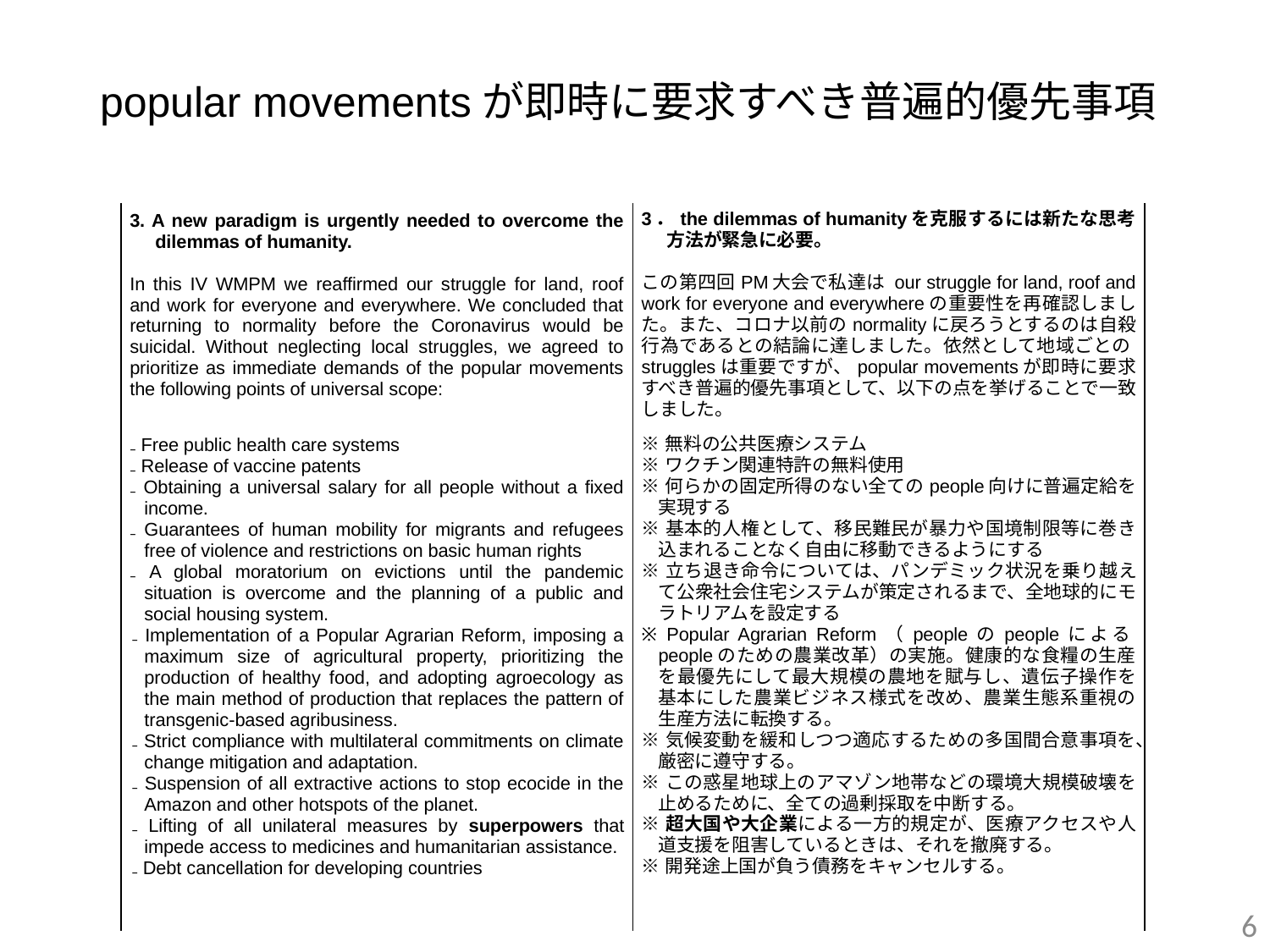

# popular movementsが即時に要求すべき普遍的優先事項
| 3. A new paradigm is urgently needed to overcome the dilemmas of humanity.   In this IV WMPM we reaffirmed our struggle for land, roof and work for everyone and everywhere. We concluded that returning to normality before the Coronavirus would be suicidal. Without neglecting local struggles, we agreed to prioritize as immediate demands of the popular movements the following points of universal scope: | 3．the dilemmas of humanityを克服するには新たな思考方法が緊急に必要。   この第四回PM大会で私達は our struggle for land, roof and work for everyone and everywhereの重要性を再確認しました。また、コロナ以前のnormalityに戻ろうとするのは自殺行為であるとの結論に達しました。依然として地域ごとのstrugglesは重要ですが、popular movementsが即時に要求すべき普遍的優先事項として、以下の点を挙げることで一致しました。 |
| --- | --- |
| ₋ Free public health care systems ₋ Release of vaccine patents ₋ Obtaining a universal salary for all people without a fixed income. ₋ Guarantees of human mobility for migrants and refugees free of violence and restrictions on basic human rights ₋ A global moratorium on evictions until the pandemic situation is overcome and the planning of a public and social housing system. ₋ Implementation of a Popular Agrarian Reform, imposing a maximum size of agricultural property, prioritizing the production of healthy food, and adopting agroecology as the main method of production that replaces the pattern of transgenic-based agribusiness. ₋ Strict compliance with multilateral commitments on climate change mitigation and adaptation. ₋ Suspension of all extractive actions to stop ecocide in the Amazon and other hotspots of the planet. ₋ Lifting of all unilateral measures by superpowers that impede access to medicines and humanitarian assistance. ₋ Debt cancellation for developing countries | ※無料の公共医療システム ※ワクチン関連特許の無料使用 ※何らかの固定所得のない全てのpeople向けに普遍定給を実現する ※基本的人権として、移民難民が暴力や国境制限等に巻き込まれることなく自由に移動できるようにする ※立ち退き命令については、パンデミック状況を乗り越えて公衆社会住宅システムが策定されるまで、全地球的にモラトリアムを設定する ※ Popular Agrarian Reform（peopleのpeopleによるpeopleのための農業改革）の実施。健康的な食糧の生産を最優先にして最大規模の農地を賦与し、遺伝子操作を基本にした農業ビジネス様式を改め、農業生態系重視の生産方法に転換する。 ※気候変動を緩和しつつ適応するための多国間合意事項を、厳密に遵守する。 ※この惑星地球上のアマゾン地帯などの環境大規模破壊を止めるために、全ての過剰採取を中断する。 ※超大国や大企業による一方的規定が、医療アクセスや人道支援を阻害しているときは、それを撤廃する。 ※開発途上国が負う債務をキャンセルする。 |
6